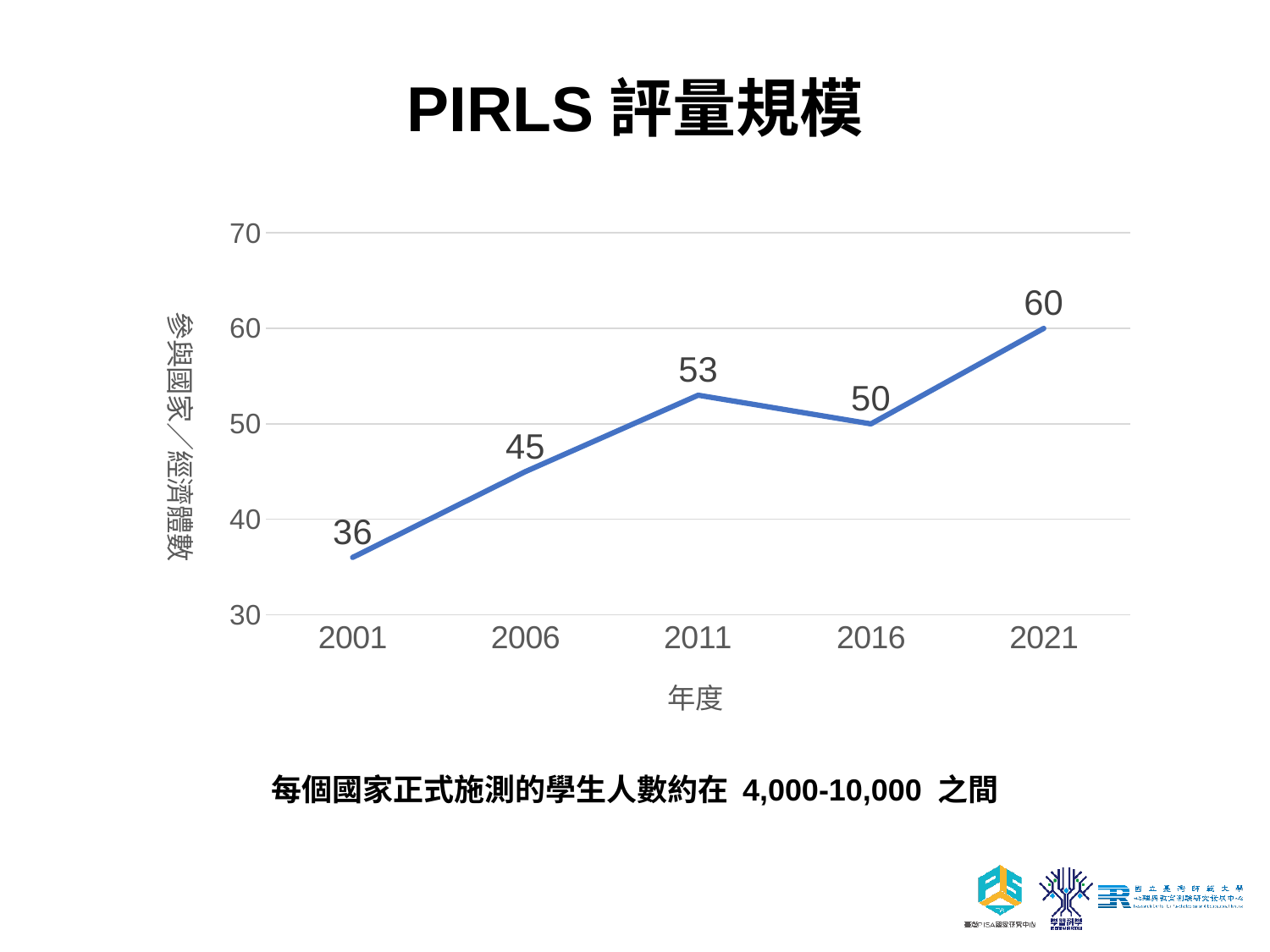

PIRLS評量規模

### Chart

| Category | 數列 1 | 數列 2 | 數列 3 |
|---|---|---|---|
| 2001 | 36.0 | 2.4 | 2.0 |
| 2006 | 45.0 | 4.4 | 2.0 |
| 2011 | 53.0 | 1.8 | 3.0 |
| 2016 | 50.0 | 2.8 | 5.0 |
| 2021 | 60.0 | None | None |
每個國家正式施測的學生人數約在 4,000-10,000 之間